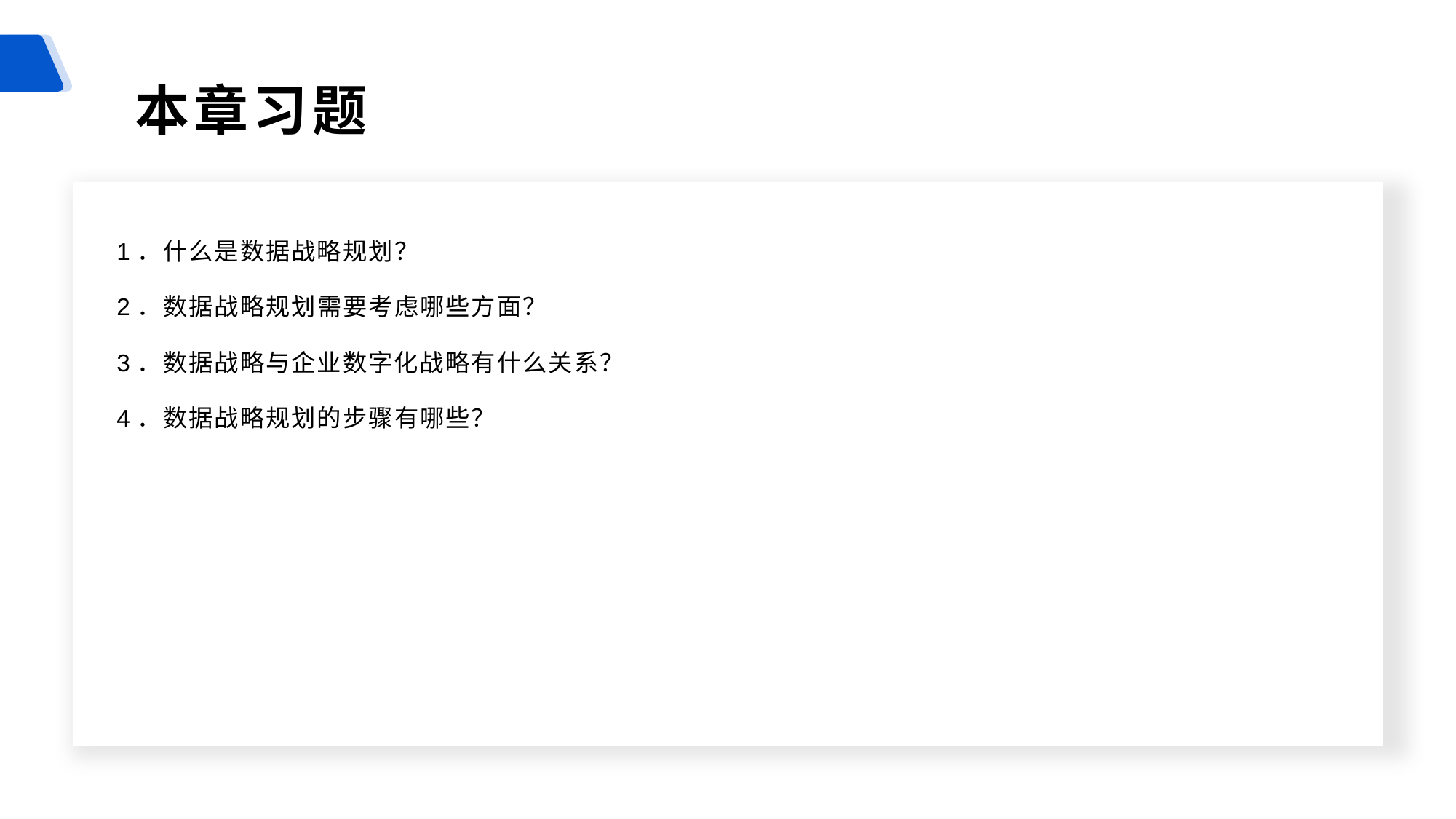

本章习题

1．什么是数据战略规划？
2．数据战略规划需要考虑哪些方面？
3．数据战略与企业数字化战略有什么关系？
4．数据战略规划的步骤有哪些？